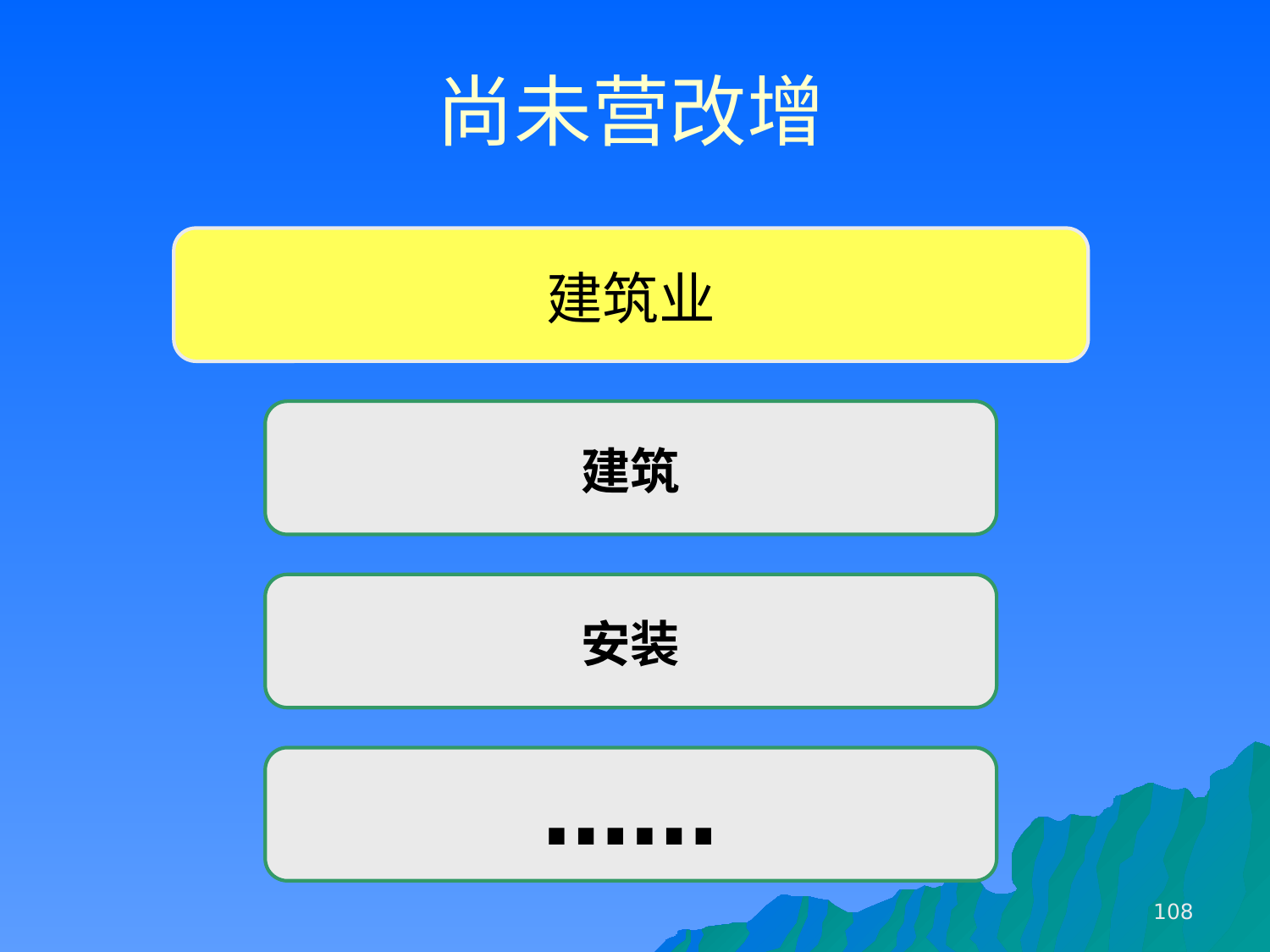

# 尚未营改增
建筑业
建筑
安装
……
……
108